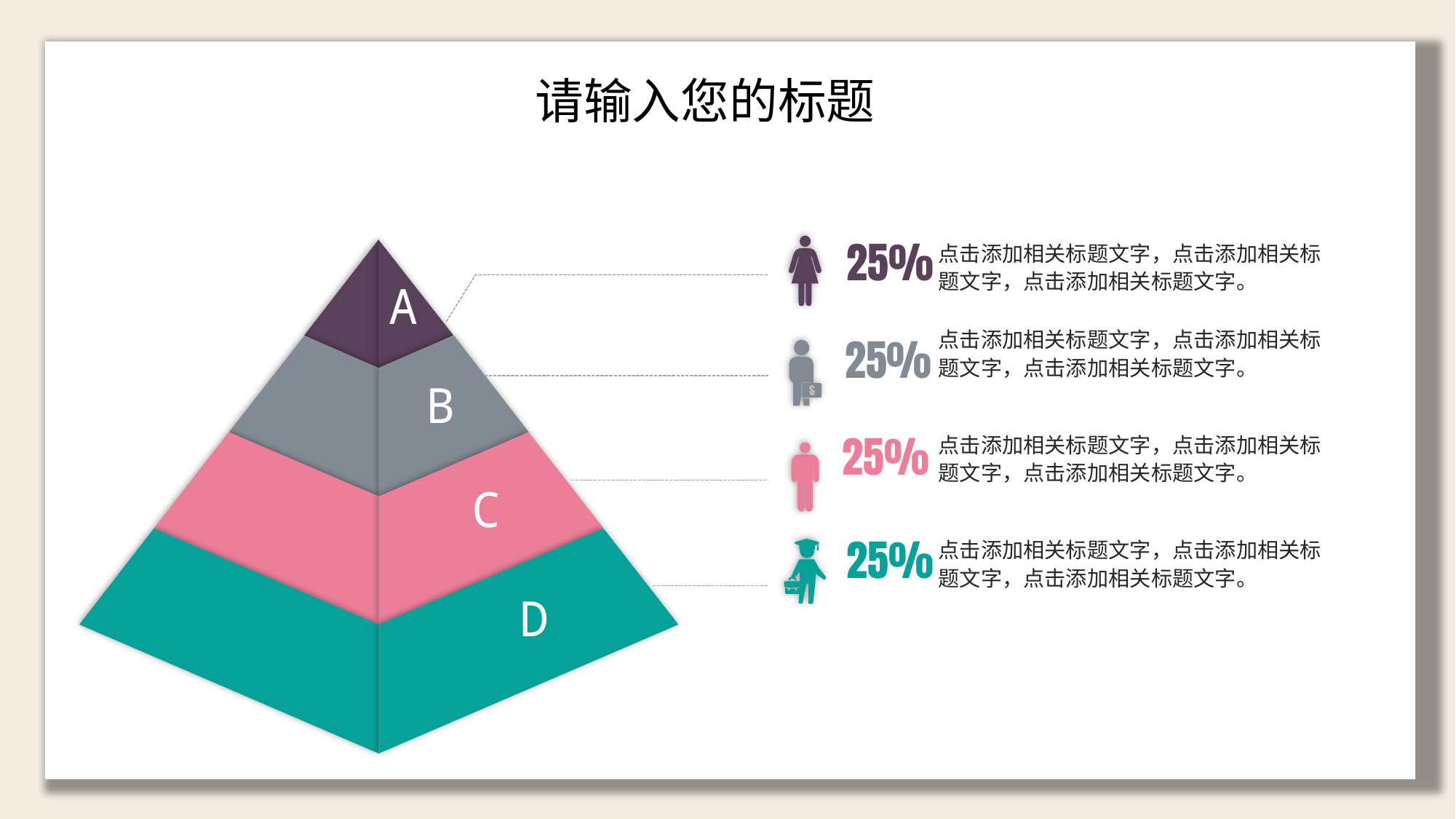

请输入您的标题
点击添加相关标题文字，点击添加相关标题文字，点击添加相关标题文字。
25%

A

B

C

D
点击添加相关标题文字，点击添加相关标题文字，点击添加相关标题文字。
25%

点击添加相关标题文字，点击添加相关标题文字，点击添加相关标题文字。
25%

点击添加相关标题文字，点击添加相关标题文字，点击添加相关标题文字。
25%